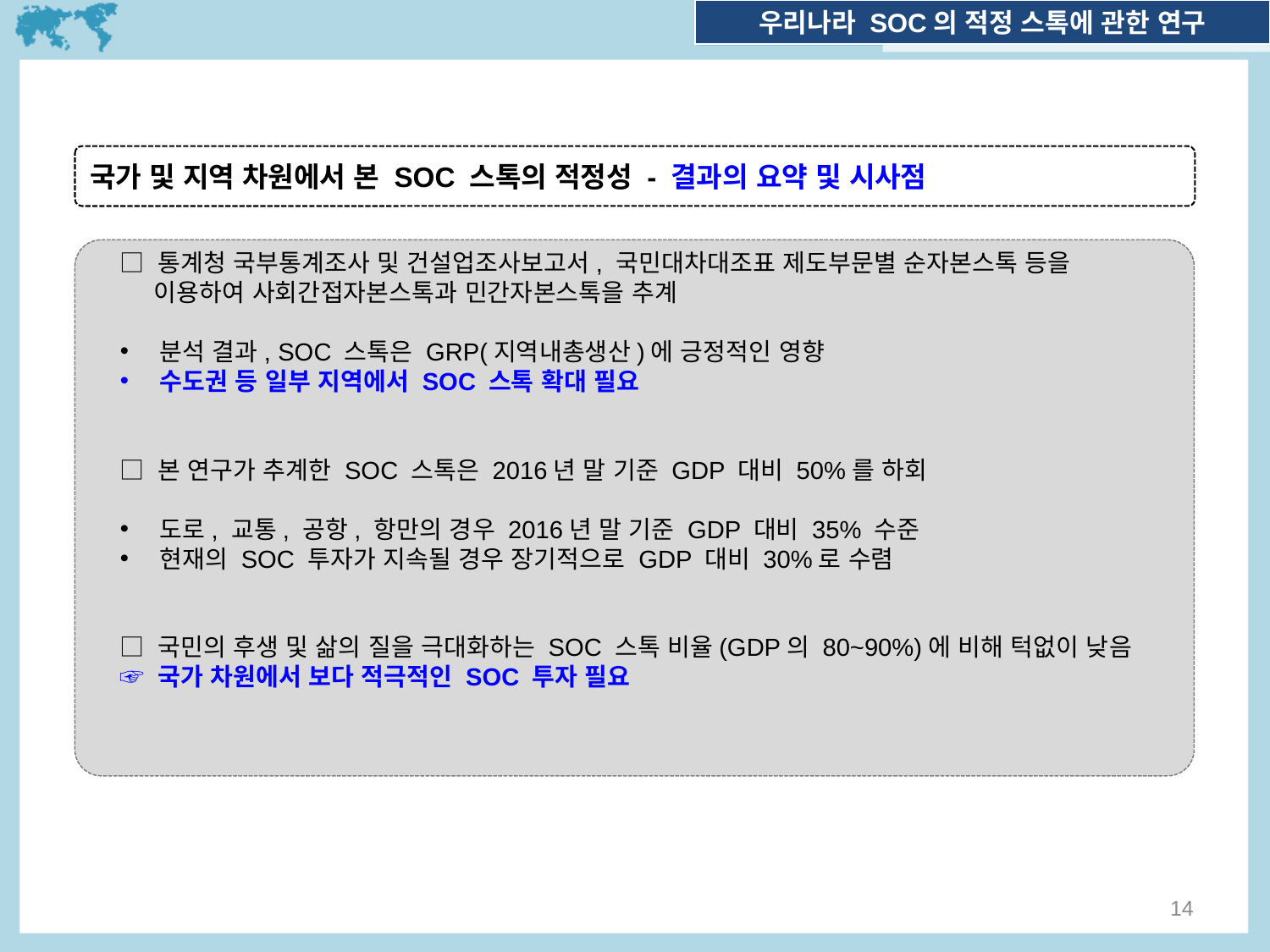

국가 및 지역 차원에서 본 SOC 스톡의 적정성 - 결과의 요약 및 시사점

□ 통계청 국부통계조사 및 건설업조사보고서, 국민대차대조표 제도부문별 순자본스톡 등을
    이용하여 사회간접자본스톡과 민간자본스톡을 추계

분석 결과, SOC 스톡은 GRP(지역내총생산)에 긍정적인 영향
수도권 등 일부 지역에서 SOC 스톡 확대 필요

□ 본 연구가 추계한 SOC 스톡은 2016년 말 기준 GDP 대비 50%를 하회

도로, 교통, 공항, 항만의 경우 2016년 말 기준 GDP 대비 35% 수준
현재의 SOC 투자가 지속될 경우 장기적으로 GDP 대비 30%로 수렴

□ 국민의 후생 및 삶의 질을 극대화하는 SOC 스톡 비율(GDP의 80~90%)에 비해 턱없이 낮음
☞ 국가 차원에서 보다 적극적인 SOC 투자 필요

14